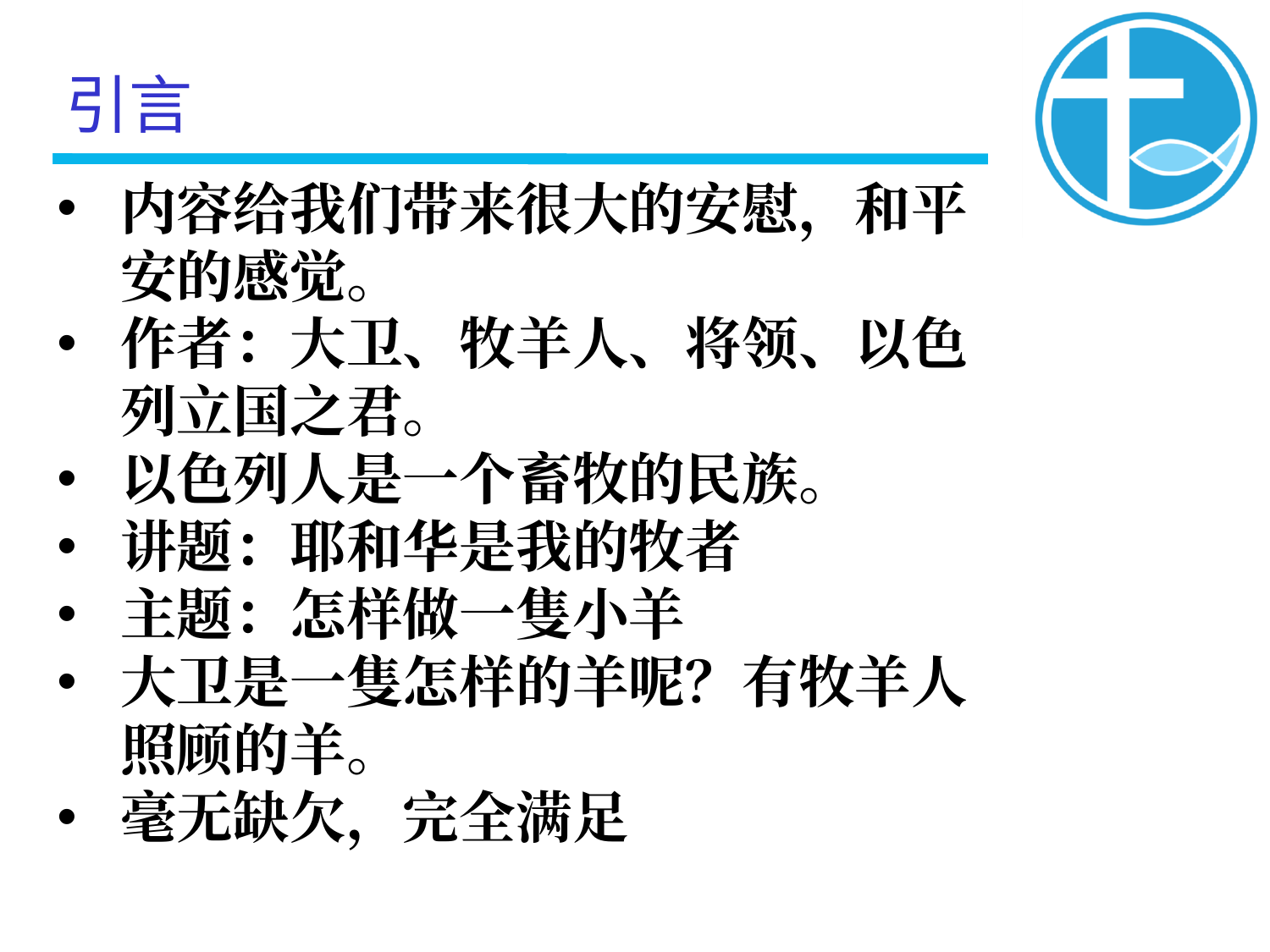

引言

内容给我们带来很大的安慰，和平安的感觉。
作者：大卫、牧羊人、将领、以色列立国之君。
以色列人是一个畜牧的民族。
讲题：耶和华是我的牧者
主题：怎样做一隻小羊
大卫是一隻怎样的羊呢？有牧羊人照顾的羊。
毫无缺欠，完全满足